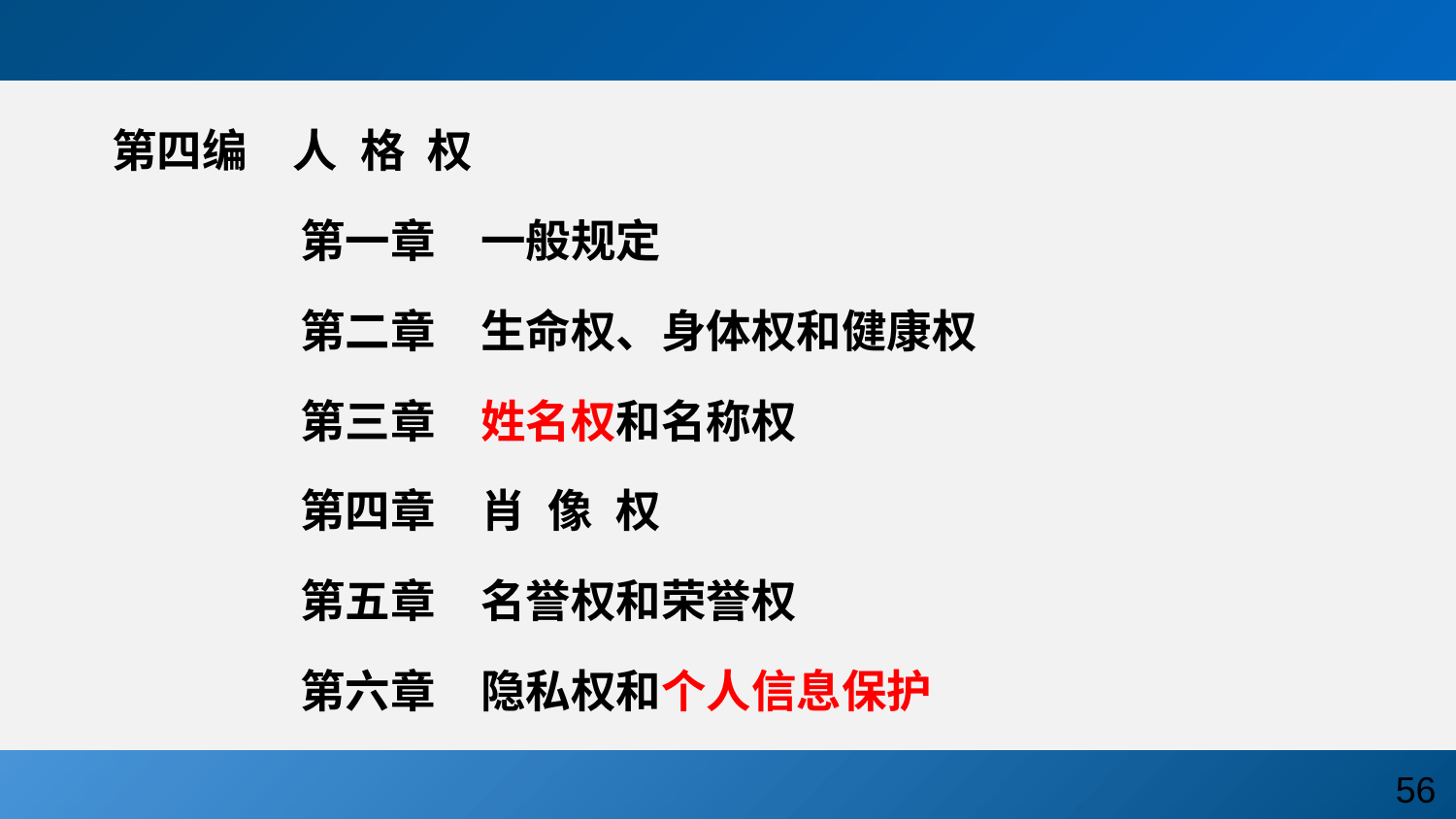

第四编  人 格 权
        第一章  一般规定
        第二章  生命权、身体权和健康权
        第三章  姓名权和名称权
        第四章  肖 像 权
        第五章  名誉权和荣誉权
        第六章  隐私权和个人信息保护

56